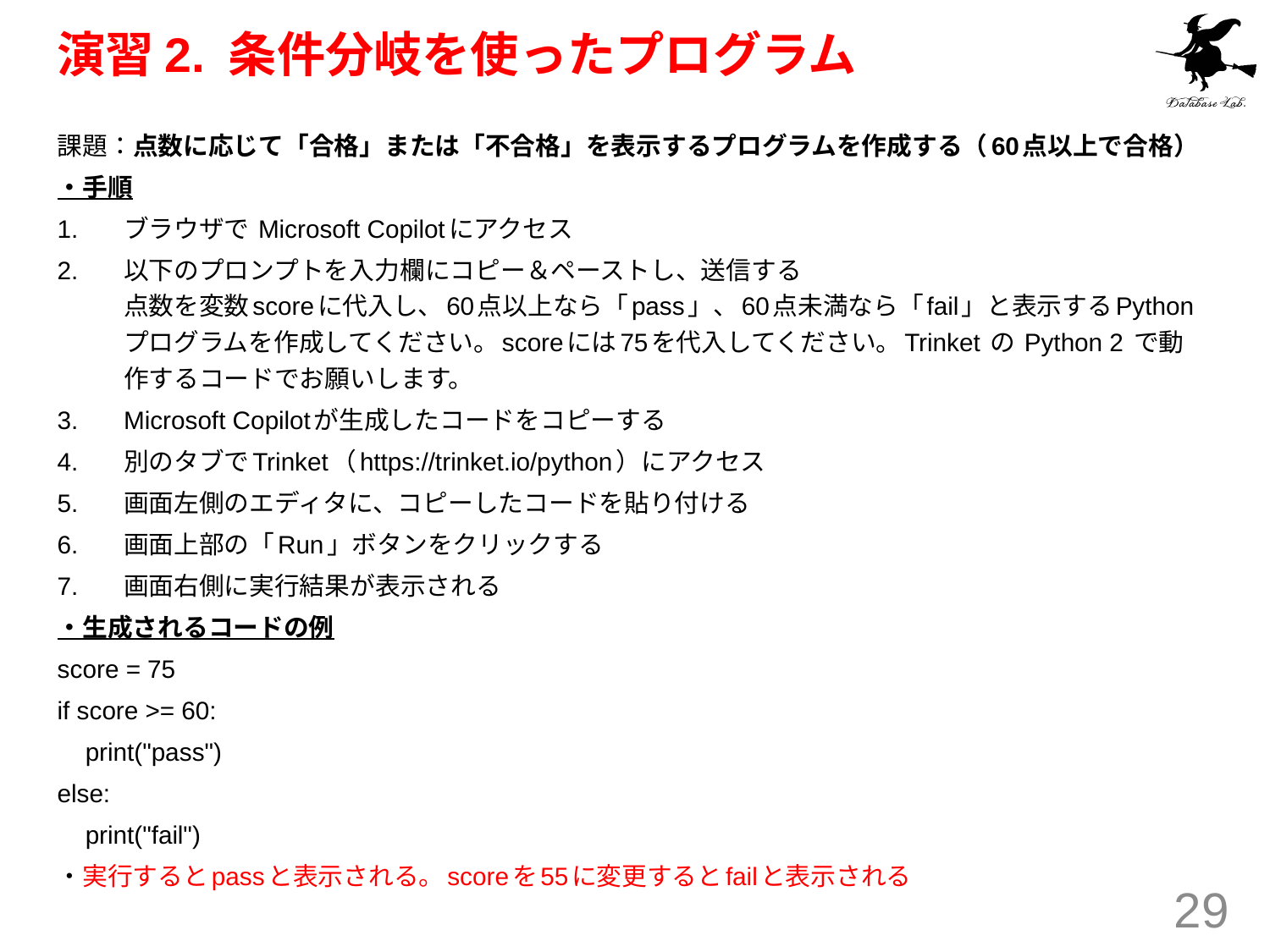

# 演習2. 条件分岐を使ったプログラム
課題：点数に応じて「合格」または「不合格」を表示するプログラムを作成する（60点以上で合格）
・手順
ブラウザで Microsoft Copilotにアクセス
以下のプロンプトを入力欄にコピー＆ペーストし、送信する
点数を変数scoreに代入し、60点以上なら「pass」、60点未満なら「fail」と表示するPythonプログラムを作成してください。scoreには75を代入してください。Trinket の Python 2 で動作するコードでお願いします。
Microsoft Copilotが生成したコードをコピーする
別のタブでTrinket（https://trinket.io/python）にアクセス
画面左側のエディタに、コピーしたコードを貼り付ける
画面上部の「Run」ボタンをクリックする
画面右側に実行結果が表示される
・生成されるコードの例
score = 75
if score >= 60:
    print("pass")
else:
    print("fail")
・実行するとpassと表示される。scoreを55に変更するとfailと表示される
29